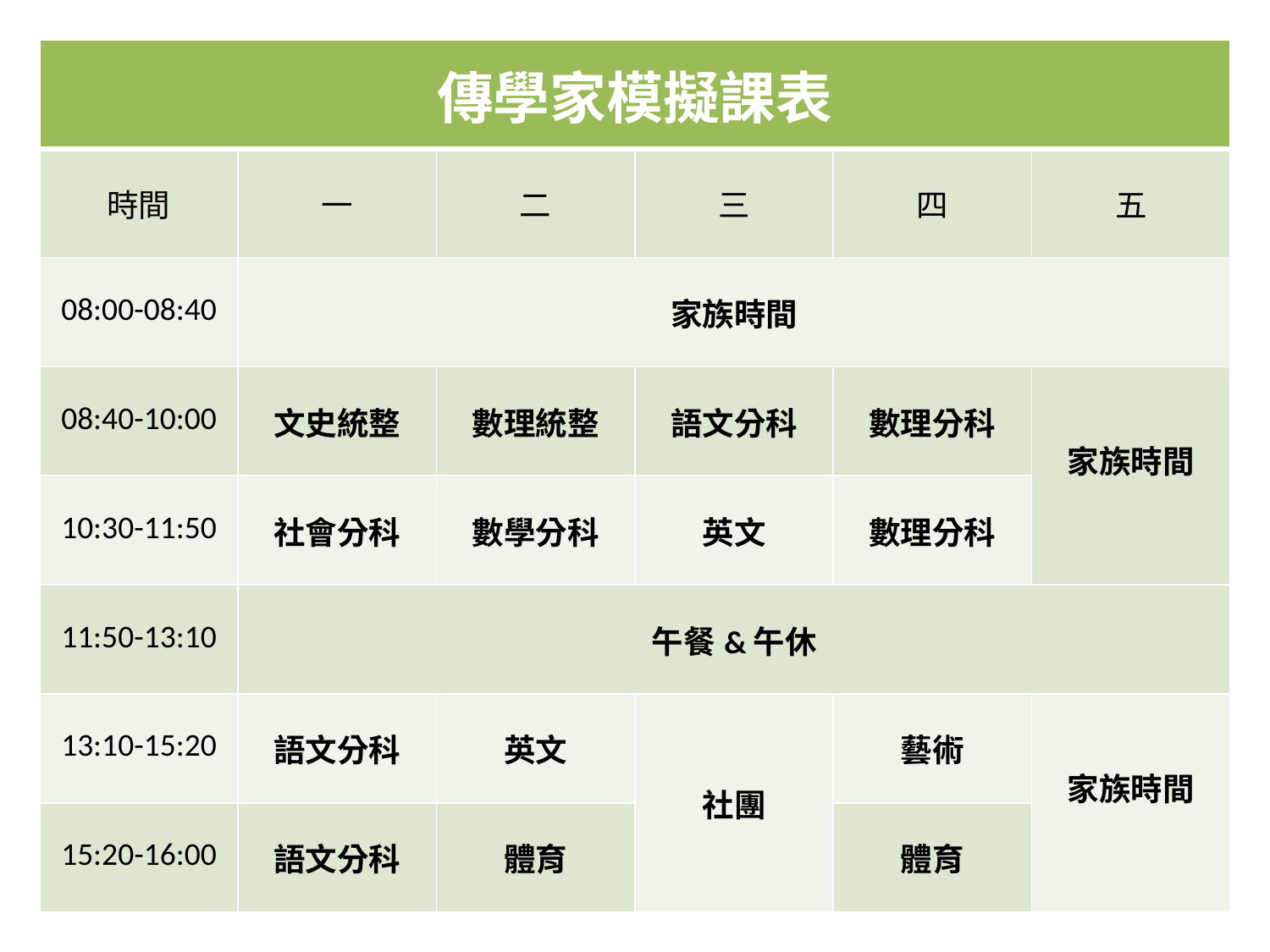

| 傳學家模擬課表 |  |  |  |  |  |
| --- | --- | --- | --- | --- | --- |
| 時間 | 一 | 二 | 三 | 四 | 五 |
| 08:00-08:40 | 家族時間 |  |  |  |  |
| 08:40-10:00 | 文史統整 | 數理統整 | 語文分科 | 數理分科 | 家族時間 |
| 10:30-11:50 | 社會分科 | 數學分科 | 英文 | 數理分科 |  |
| 11:50-13:10 | 午餐&午休 |  |  |  |  |
| 13:10-15:20 | 語文分科 | 英文 | 社團 | 藝術 | 家族時間 |
| 15:20-16:00 | 語文分科 | 體育 |  | 體育 |  |